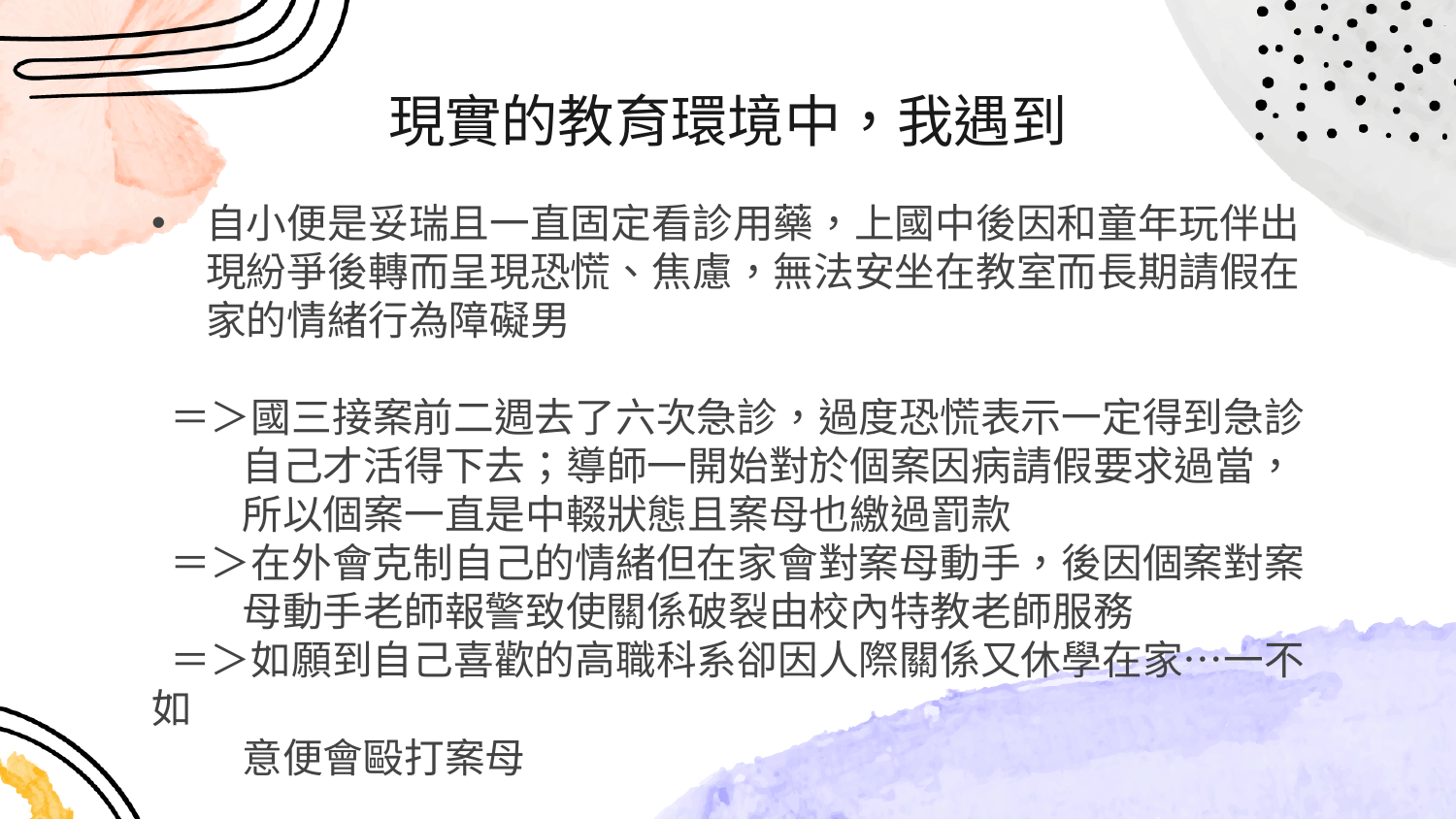

# 現實的教育環境中，我遇到
自小便是妥瑞且一直固定看診用藥，上國中後因和童年玩伴出現紛爭後轉而呈現恐慌、焦慮，無法安坐在教室而長期請假在家的情緒行為障礙男

 ＝＞國三接案前二週去了六次急診，過度恐慌表示一定得到急診
         自己才活得下去；導師一開始對於個案因病請假要求過當，
         所以個案一直是中輟狀態且案母也繳過罰款
 ＝＞在外會克制自己的情緒但在家會對案母動手，後因個案對案
         母動手老師報警致使關係破裂由校內特教老師服務
 ＝＞如願到自己喜歡的高職科系卻因人際關係又休學在家…一不如
         意便會毆打案母